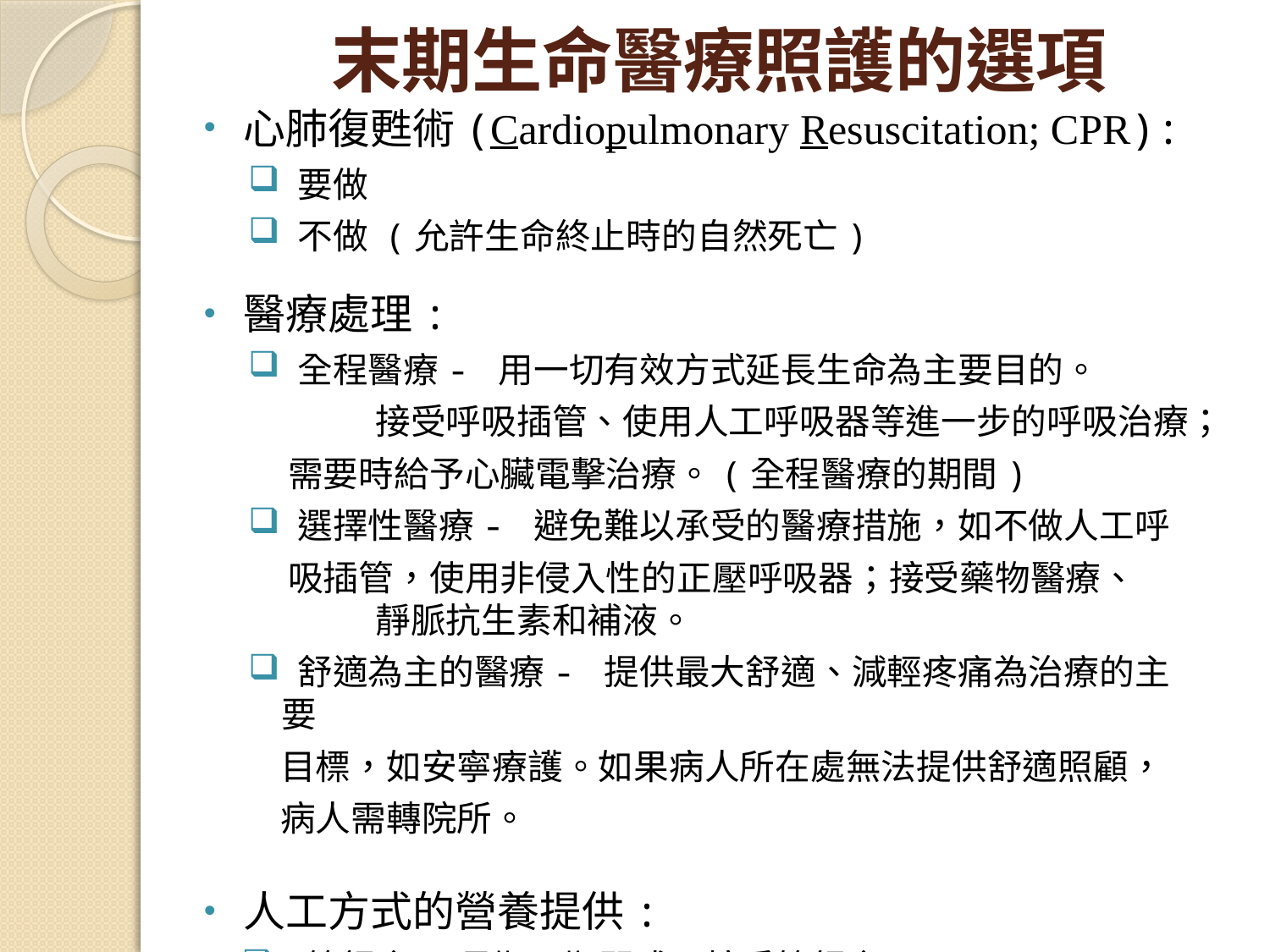

# 末期生命醫療照護的選項
心肺復甦術(Cardiopulmonary Resuscitation; CPR):
 要做
 不做 (允許生命終止時的自然死亡)

醫療處理:
 全程醫療- 用一切有效方式延長生命為主要目的。
 	接受呼吸插管、使用人工呼吸器等進一步的呼吸治療；
    需要時給予心臟電擊治療。(全程醫療的期間)
 選擇性醫療- 避免難以承受的醫療措施，如不做人工呼
    吸插管，使用非侵入性的正壓呼吸器；接受藥物醫療、  	靜脈抗生素和補液。
 舒適為主的醫療- 提供最大舒適、減輕疼痛為治療的主要
   目標，如安寧療護。如果病人所在處無法提供舒適照顧，
   病人需轉院所。

人工方式的營養提供:
 管餵食 (長期、期間或不接受管餵食)